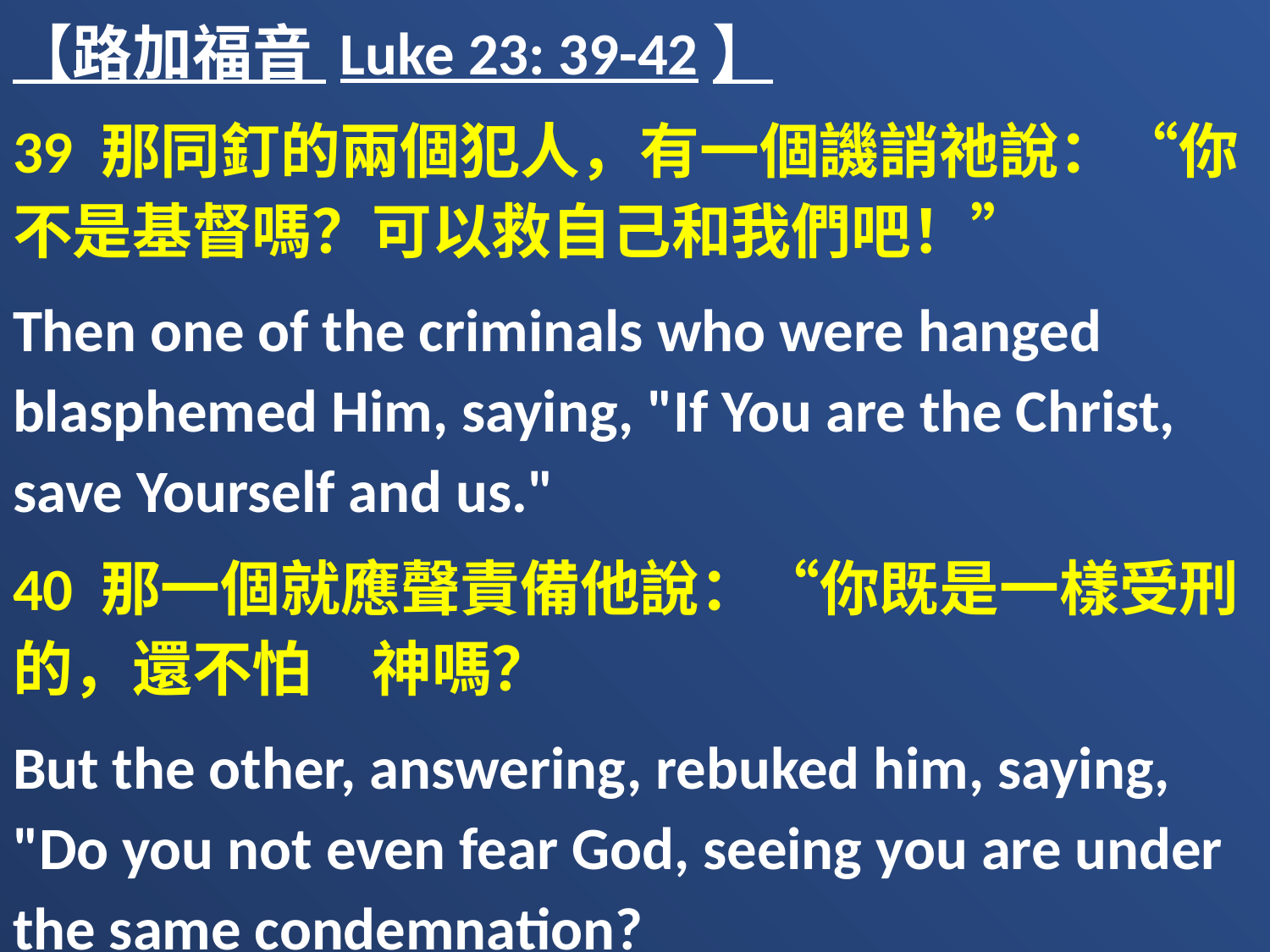

【路加福音 Luke 23: 39-42】
39 那同釘的兩個犯人，有一個譏誚祂說：“你不是基督嗎？可以救自己和我們吧！”
Then one of the criminals who were hanged blasphemed Him, saying, "If You are the Christ, save Yourself and us."
40 那一個就應聲責備他說：“你既是一樣受刑的，還不怕　神嗎？
But the other, answering, rebuked him, saying, "Do you not even fear God, seeing you are under the same condemnation?